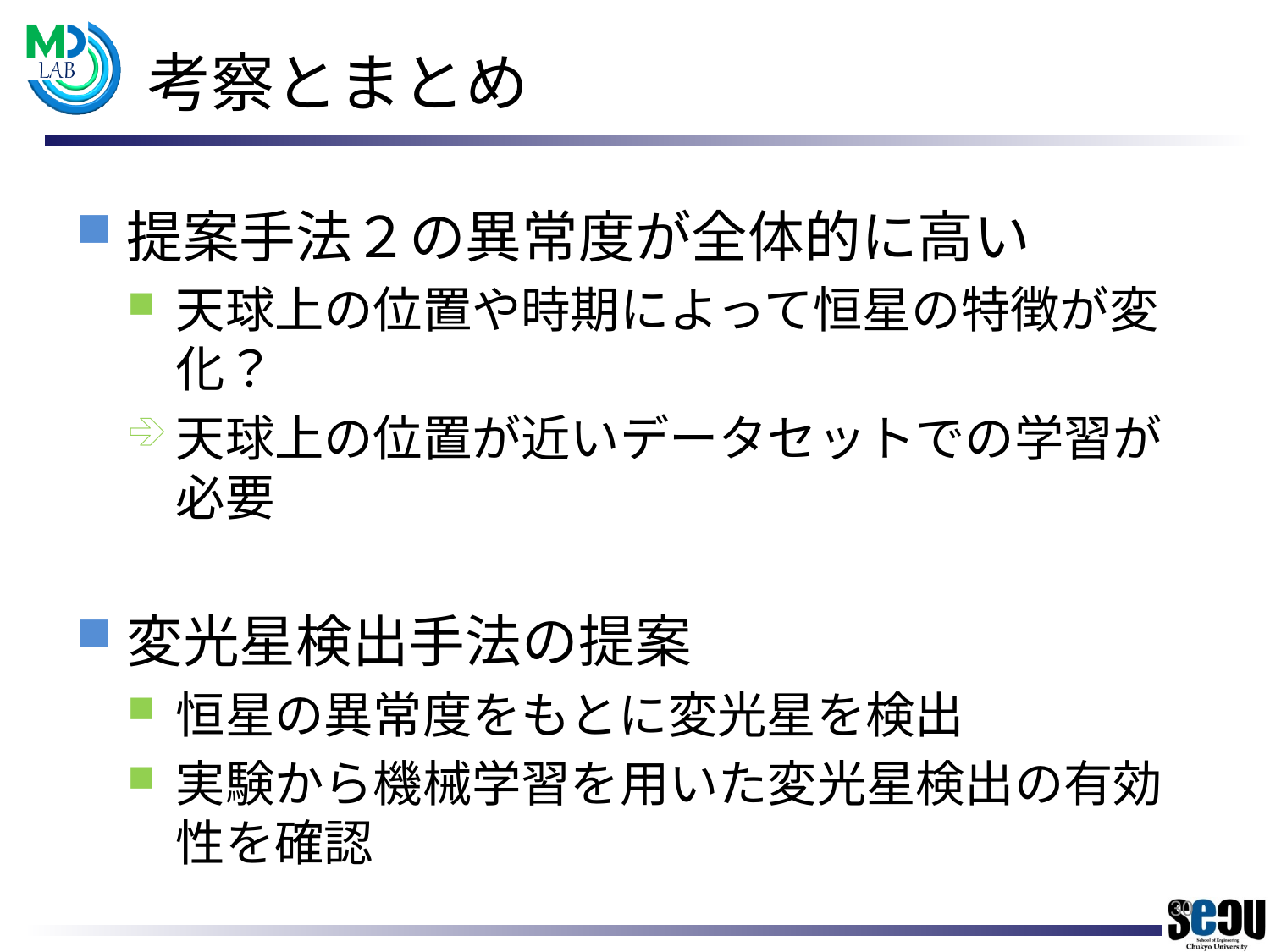

# 考察とまとめ

提案手法２の異常度が全体的に高い
天球上の位置や時期によって恒星の特徴が変化？
天球上の位置が近いデータセットでの学習が必要

変光星検出手法の提案
恒星の異常度をもとに変光星を検出
実験から機械学習を用いた変光星検出の有効性を確認

30